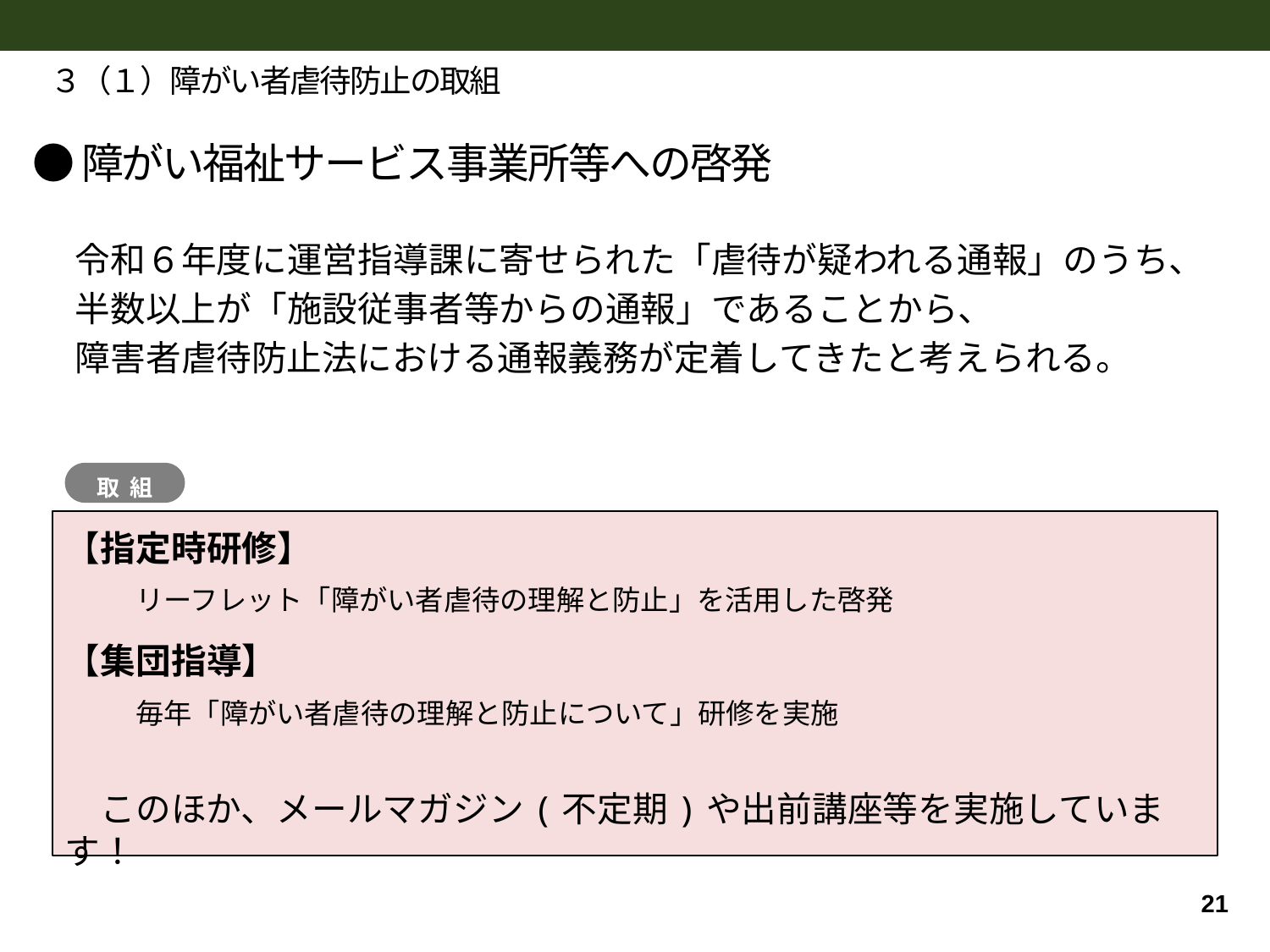

３（１）障がい者虐待防止の取組
　● 障がい福祉サービス事業所等への啓発
令和６年度に運営指導課に寄せられた「虐待が疑われる通報」のうち、
半数以上が「施設従事者等からの通報」であることから、
障害者虐待防止法における通報義務が定着してきたと考えられる。
取組
【指定時研修】
　　リーフレット「障がい者虐待の理解と防止」を活用した啓発
【集団指導】
　　毎年「障がい者虐待の理解と防止について」研修を実施

　このほか、メールマガジン(不定期)や出前講座等を実施しています！
21